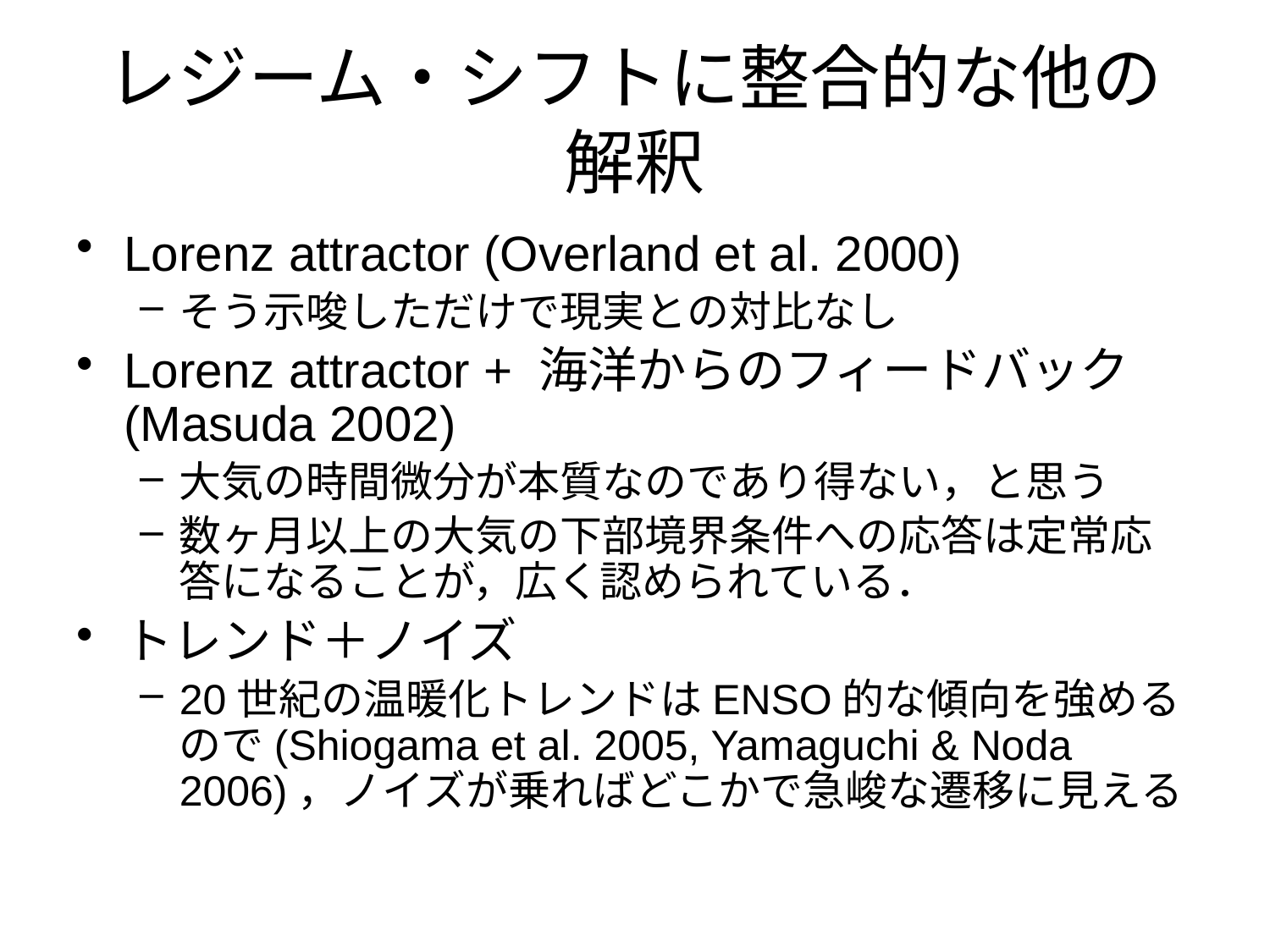

# レジーム・シフトに整合的な他の解釈
Lorenz attractor (Overland et al. 2000)
そう示唆しただけで現実との対比なし
Lorenz attractor + 海洋からのフィードバック(Masuda 2002)
大気の時間微分が本質なのであり得ない，と思う
数ヶ月以上の大気の下部境界条件への応答は定常応答になることが，広く認められている．
トレンド＋ノイズ
20世紀の温暖化トレンドはENSO的な傾向を強めるので(Shiogama et al. 2005, Yamaguchi & Noda 2006)，ノイズが乗ればどこかで急峻な遷移に見える